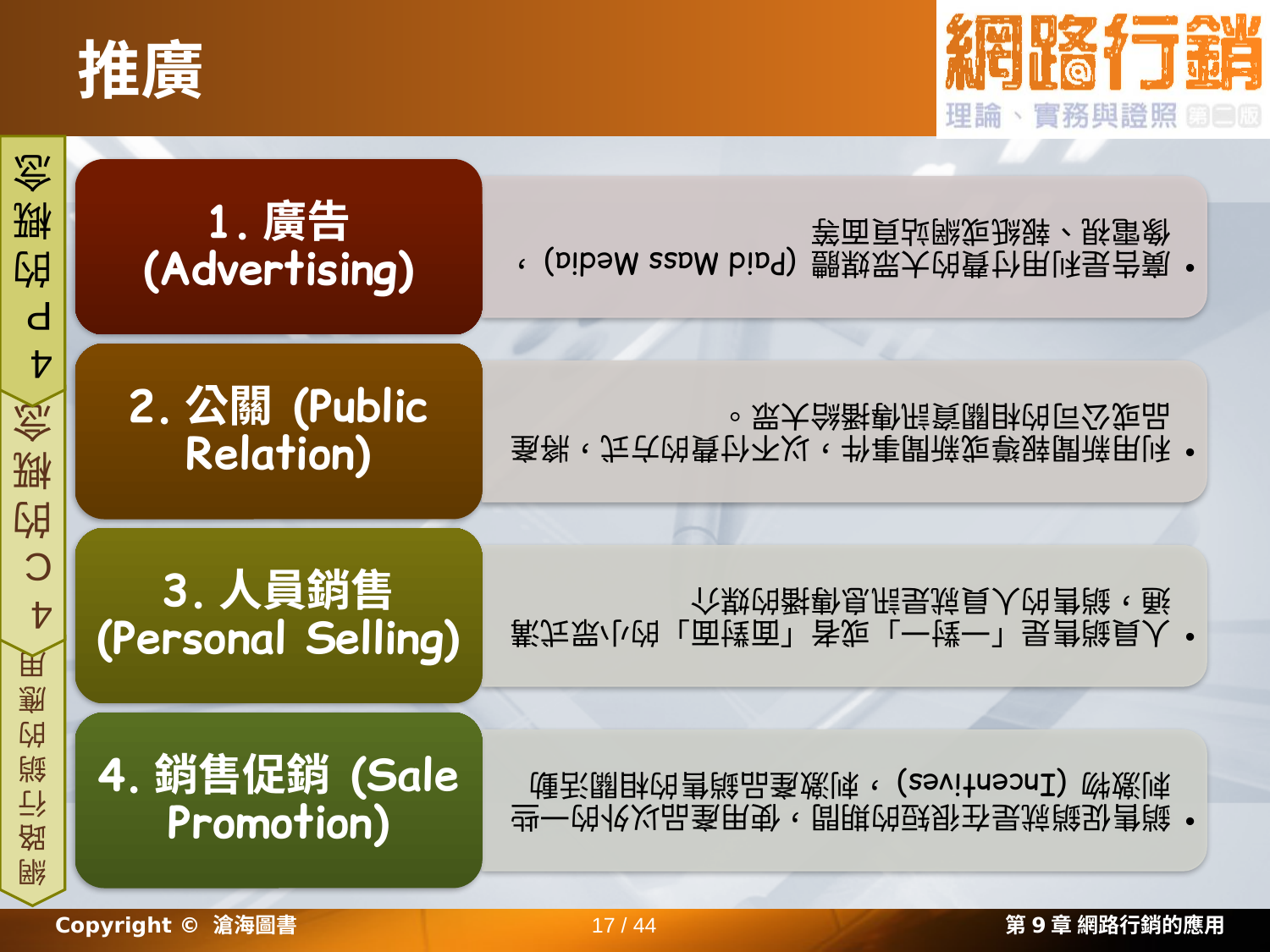

# 推廣
廣告是利用付費的大眾媒體 (Paid Mass Media)，像電視、報紙或網站頁面等
1.廣告 (Advertising)
利用新聞報導或新聞事件，以不付費的方式，將產品或公司的相關資訊傳播給大眾。
2.公關 (Public Relation)
人員銷售是「一對一」或者「面對面」的小眾式溝通，銷售的人員就是訊息傳播的媒介
3.人員銷售 (Personal Selling)
銷售促銷就是在很短的期間，使用產品以外的一些刺激物 (Incentives)，刺激產品銷售的相關活動
4.銷售促銷 (Sale Promotion)
4P 的概念
4C 的概念
網路行銷的應用
Copyright © 滄海圖書
17 / 44
第9章 網路行銷的應用